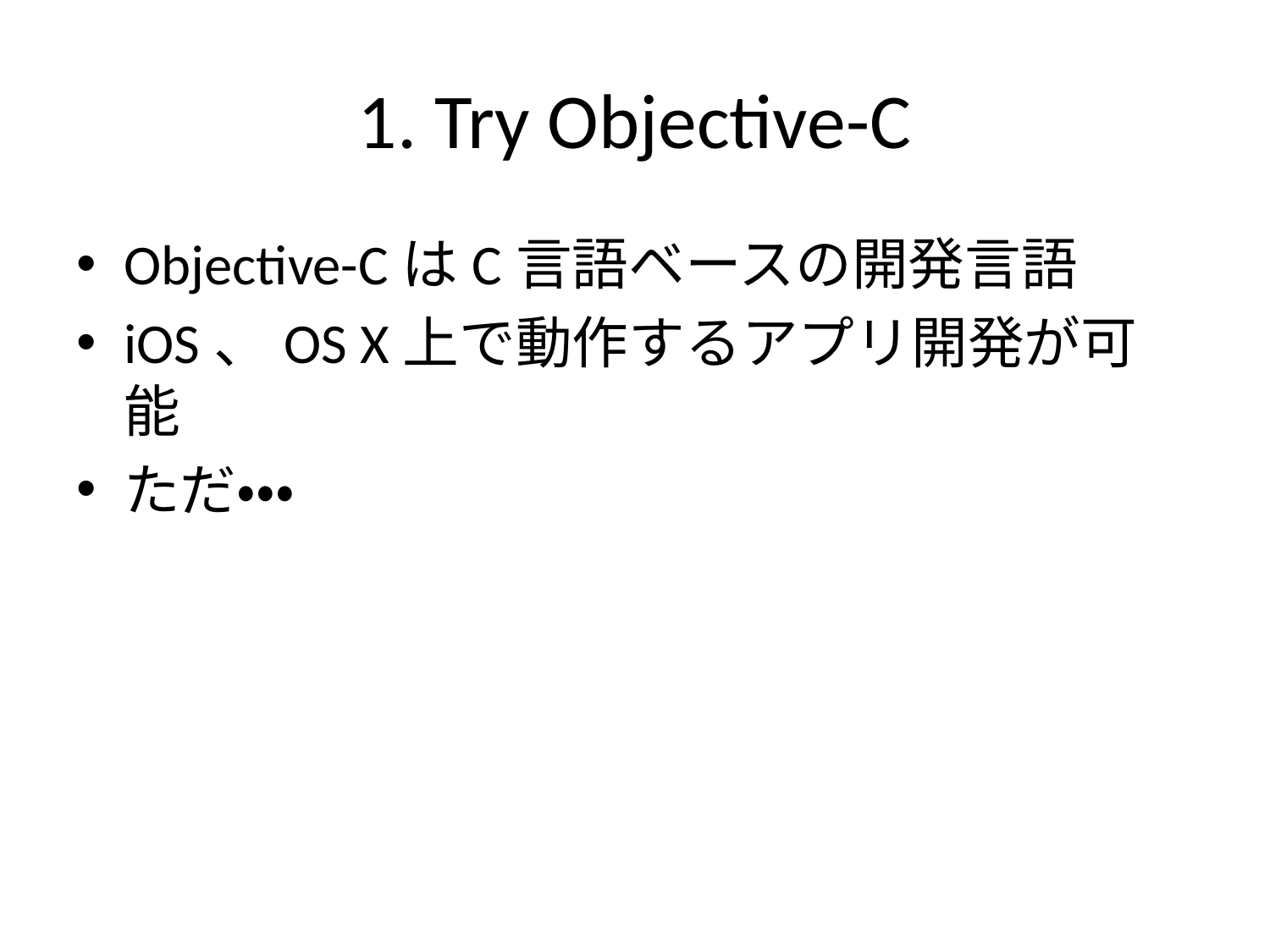

# 1. Try Objective-C
Objective-CはC言語ベースの開発言語
iOS、OS X上で動作するアプリ開発が可能
ただ・・・